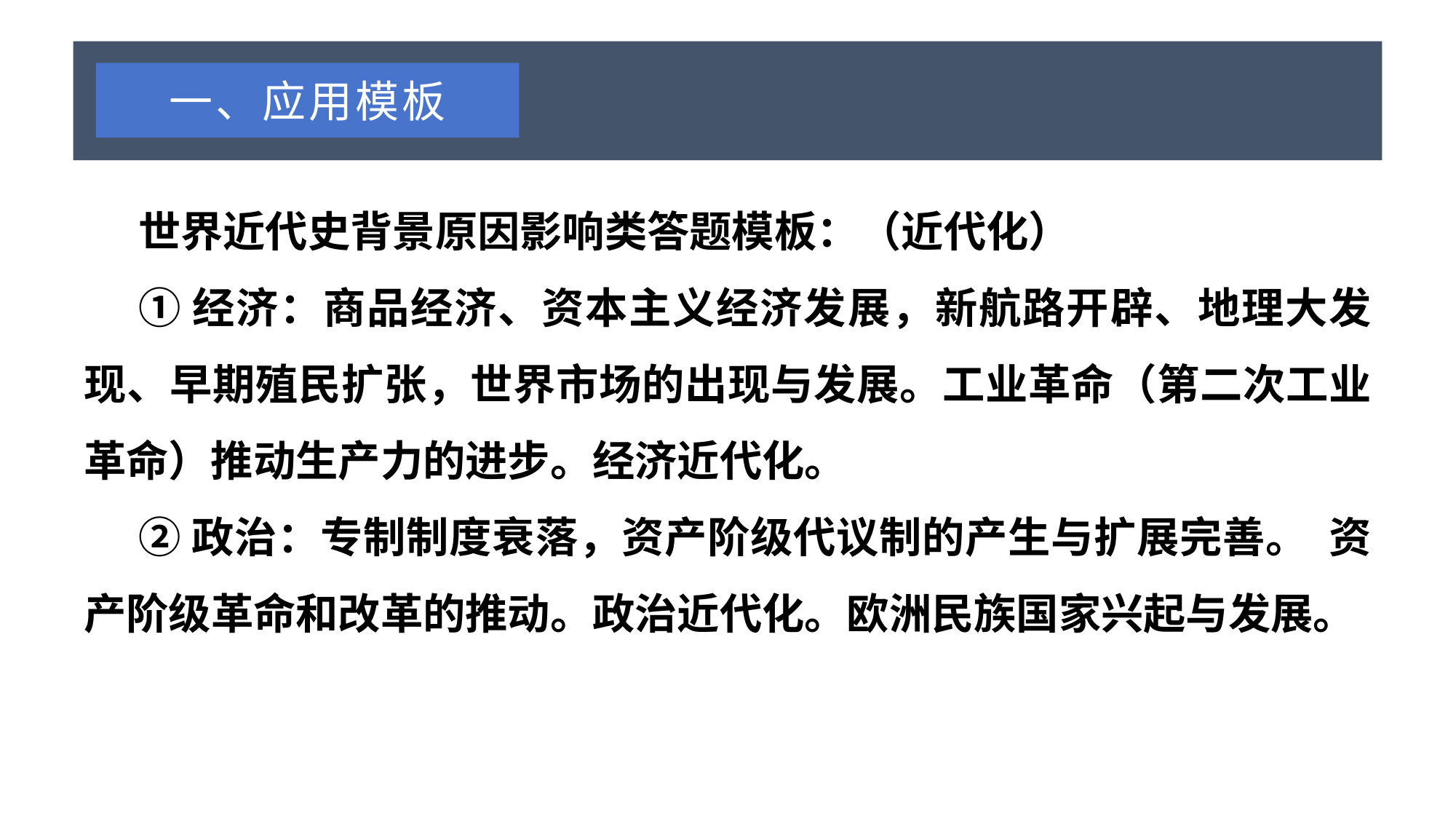

一、应用模板
世界近代史背景原因影响类答题模板：（近代化）
①经济：商品经济、资本主义经济发展，新航路开辟、地理大发现、早期殖民扩张，世界市场的出现与发展。工业革命（第二次工业革命）推动生产力的进步。经济近代化。
②政治：专制制度衰落，资产阶级代议制的产生与扩展完善。  资产阶级革命和改革的推动。政治近代化。欧洲民族国家兴起与发展。